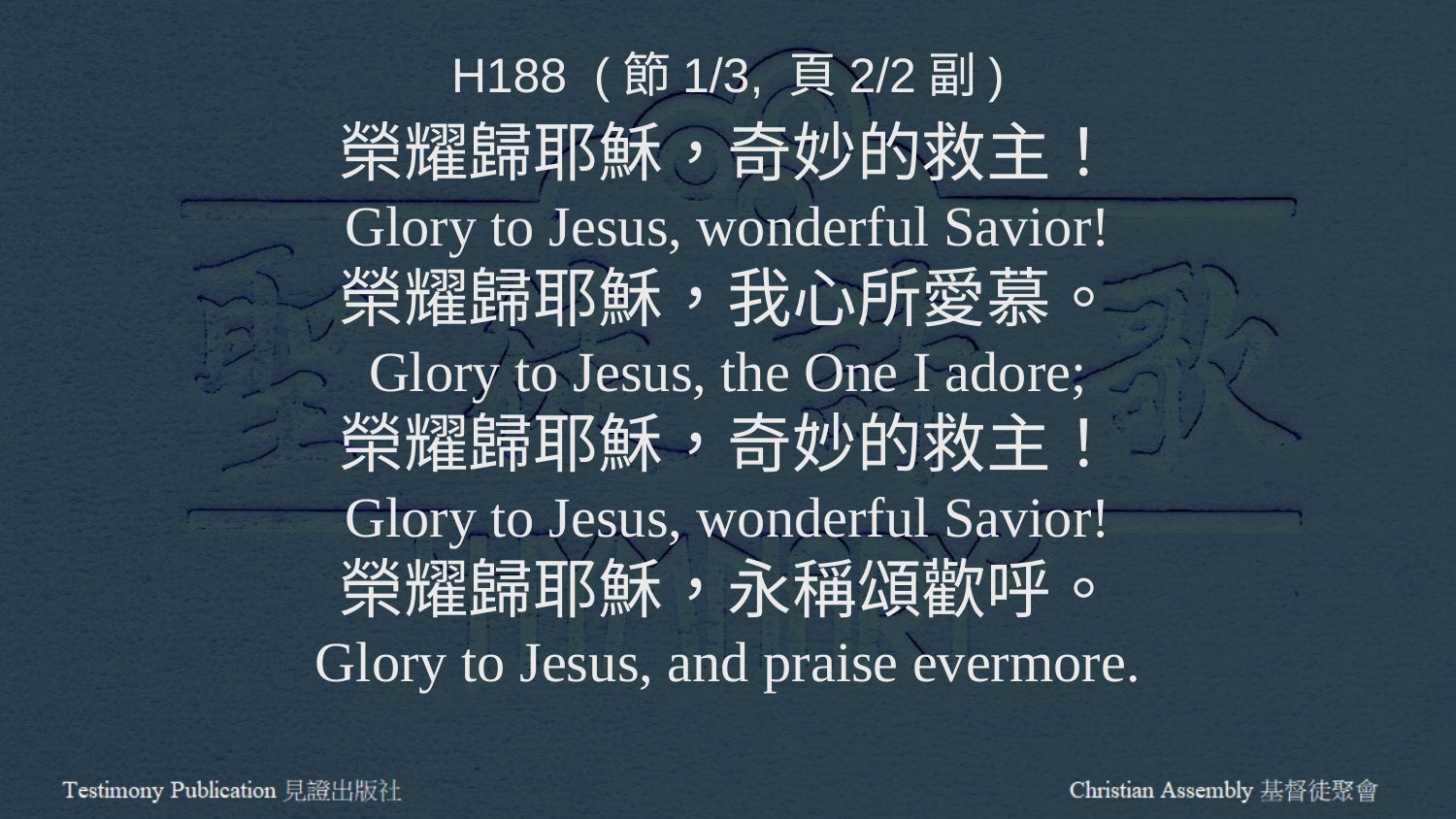

H188  (節1/3, 頁2/2副)
榮耀歸耶穌，奇妙的救主！
Glory to Jesus, wonderful Savior!
榮耀歸耶穌，我心所愛慕。
Glory to Jesus, the One I adore;
榮耀歸耶穌，奇妙的救主！
Glory to Jesus, wonderful Savior!
榮耀歸耶穌，永稱頌歡呼。
Glory to Jesus, and praise evermore.